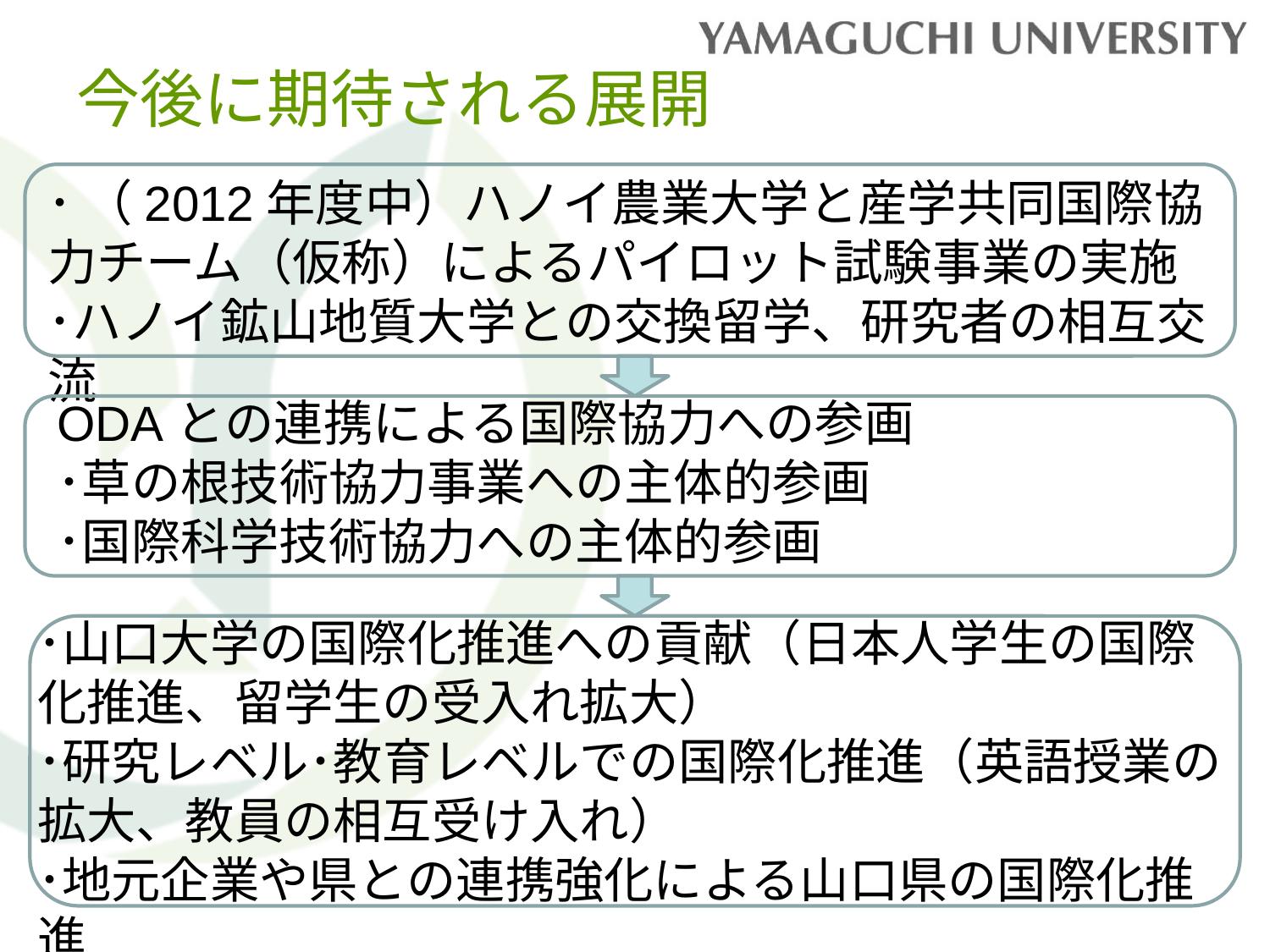

# 今後に期待される展開

･ （2012年度中）ハノイ農業大学と産学共同国際協力チーム（仮称）によるパイロット試験事業の実施
･ハノイ鉱山地質大学との交換留学、研究者の相互交流

ODAとの連携による国際協力への参画
･草の根技術協力事業への主体的参画
･国際科学技術協力への主体的参画

･山口大学の国際化推進への貢献（日本人学生の国際化推進、留学生の受入れ拡大）
･研究レベル･教育レベルでの国際化推進（英語授業の拡大、教員の相互受け入れ）
･地元企業や県との連携強化による山口県の国際化推進